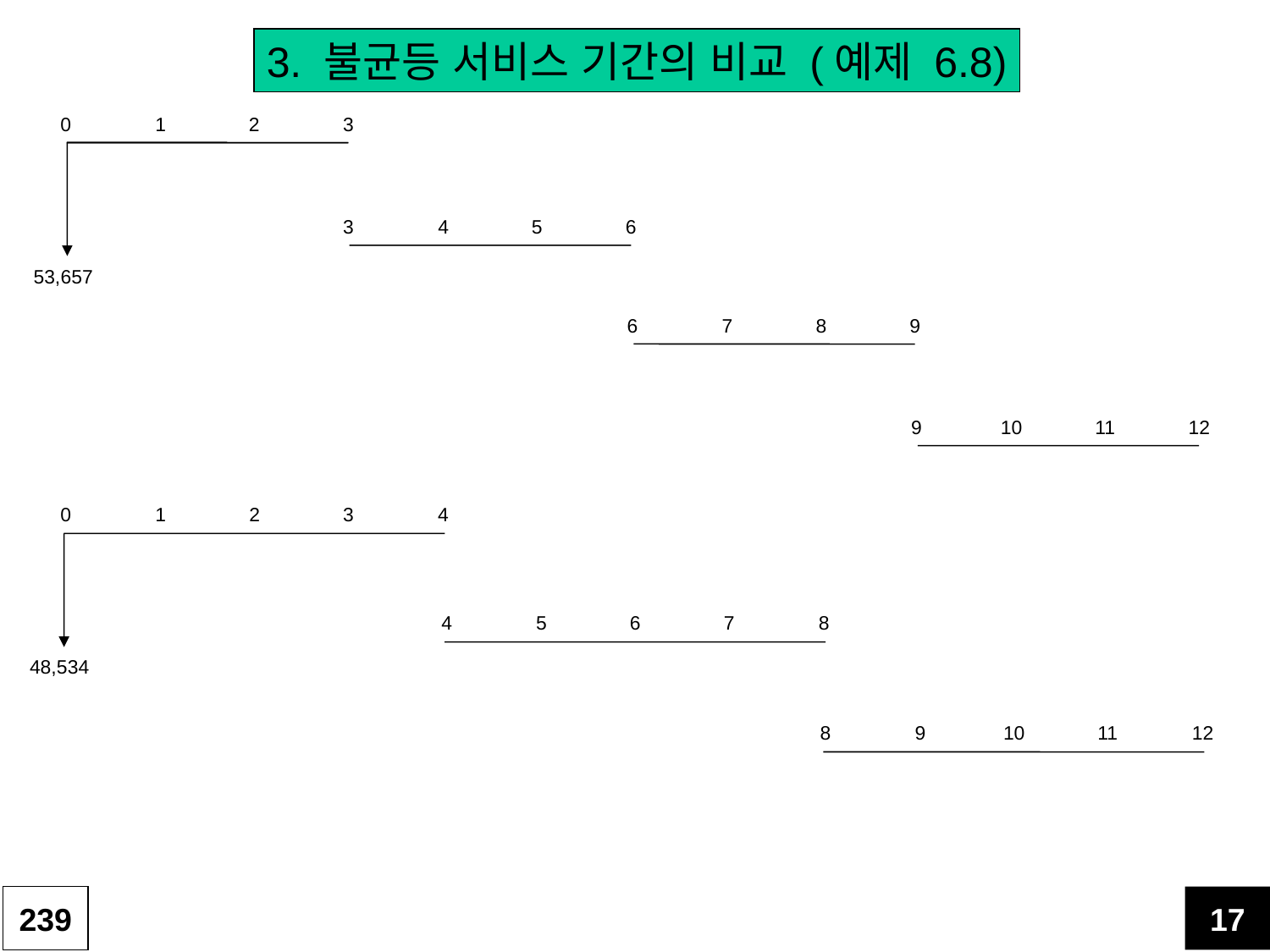

3. 불균등 서비스 기간의 비교 (예제 6.8)
0
1
2
3

3
4
5
6

53,657
6
7
8
9

9
10
11
12

0
1
2
3
4

4
5
6
7
8

48,534
8
9
10
11
12

239
17